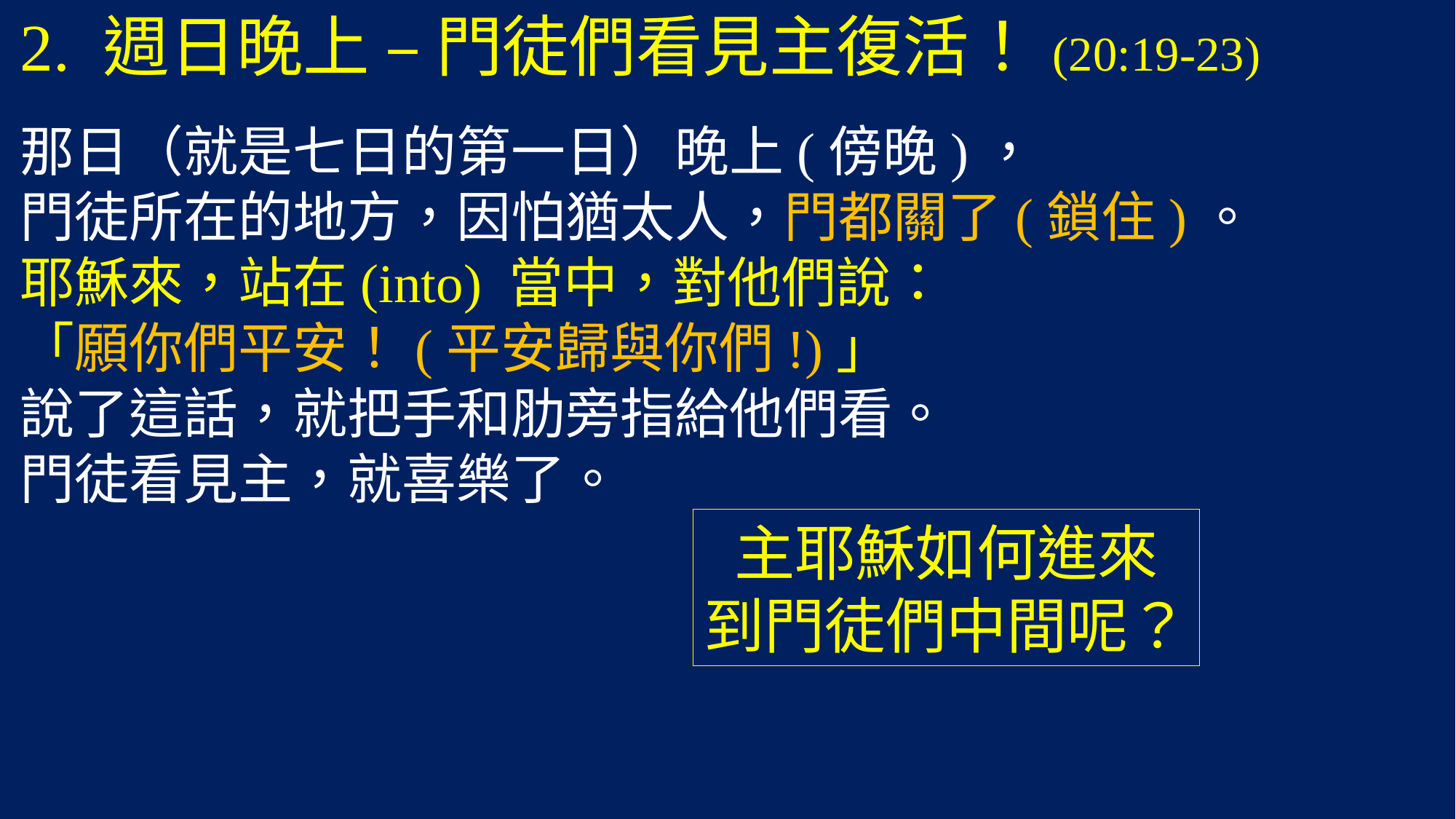

2. 週日晚上 – 門徒們看見主復活！(20:19-23)

那日（就是七日的第一日）晚上(傍晚)，
門徒所在的地方，因怕猶太人，門都關了(鎖住)。
耶穌來，站在(into) 當中，對他們說：
「願你們平安！(平安歸與你們!)」
說了這話，就把手和肋旁指給他們看。
門徒看見主，就喜樂了。

主耶穌如何進來
到門徒們中間呢？
#